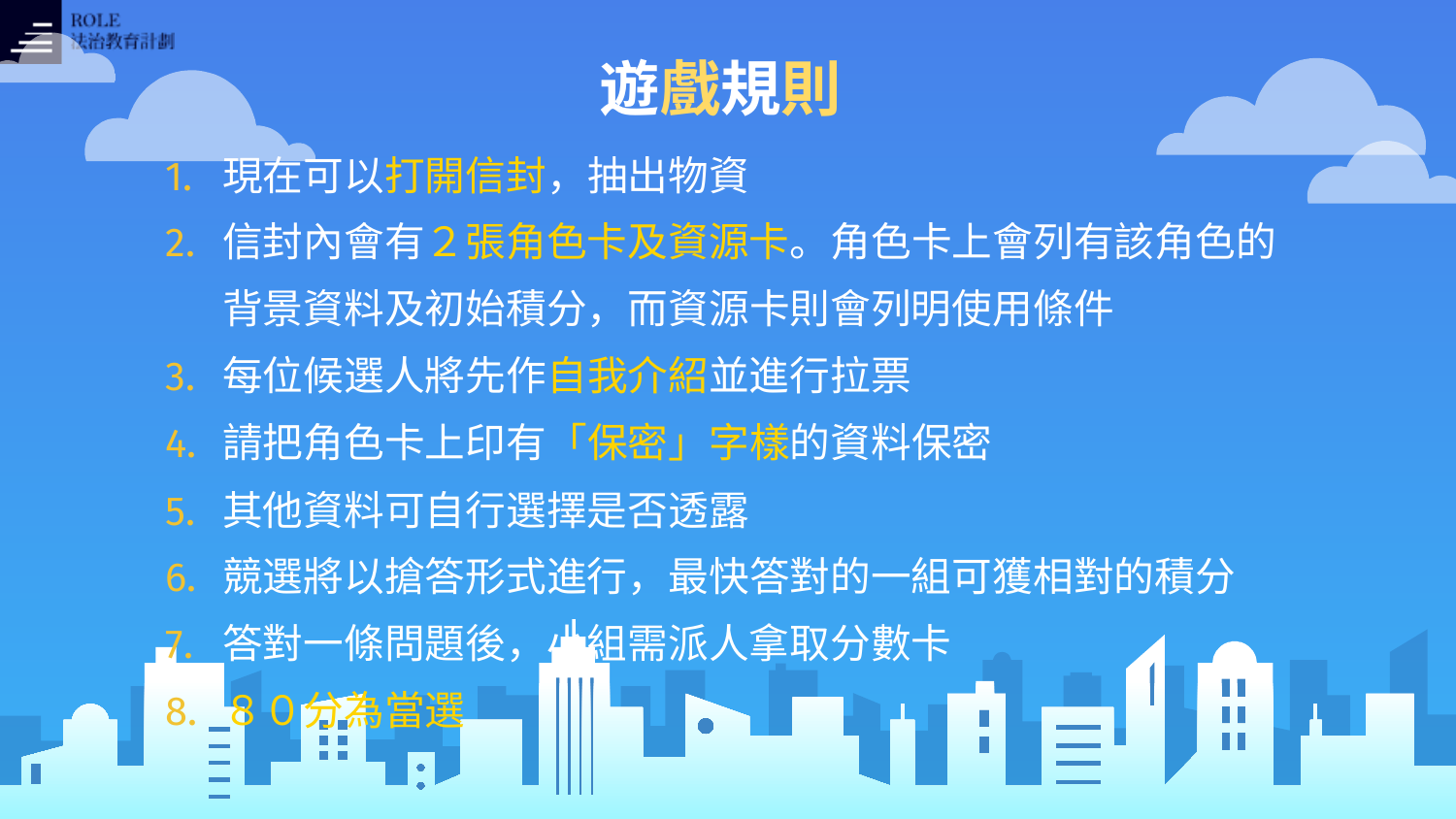

# 遊戲規則
現在可以打開信封，抽出物資
信封內會有２張角色卡及資源卡。角色卡上會列有該角色的背景資料及初始積分，而資源卡則會列明使用條件
每位候選人將先作自我介紹並進行拉票
請把角色卡上印有「保密」字樣的資料保密
其他資料可自行選擇是否透露
競選將以搶答形式進行，最快答對的一組可獲相對的積分
答對一條問題後，小組需派人拿取分數卡
８０分為當選